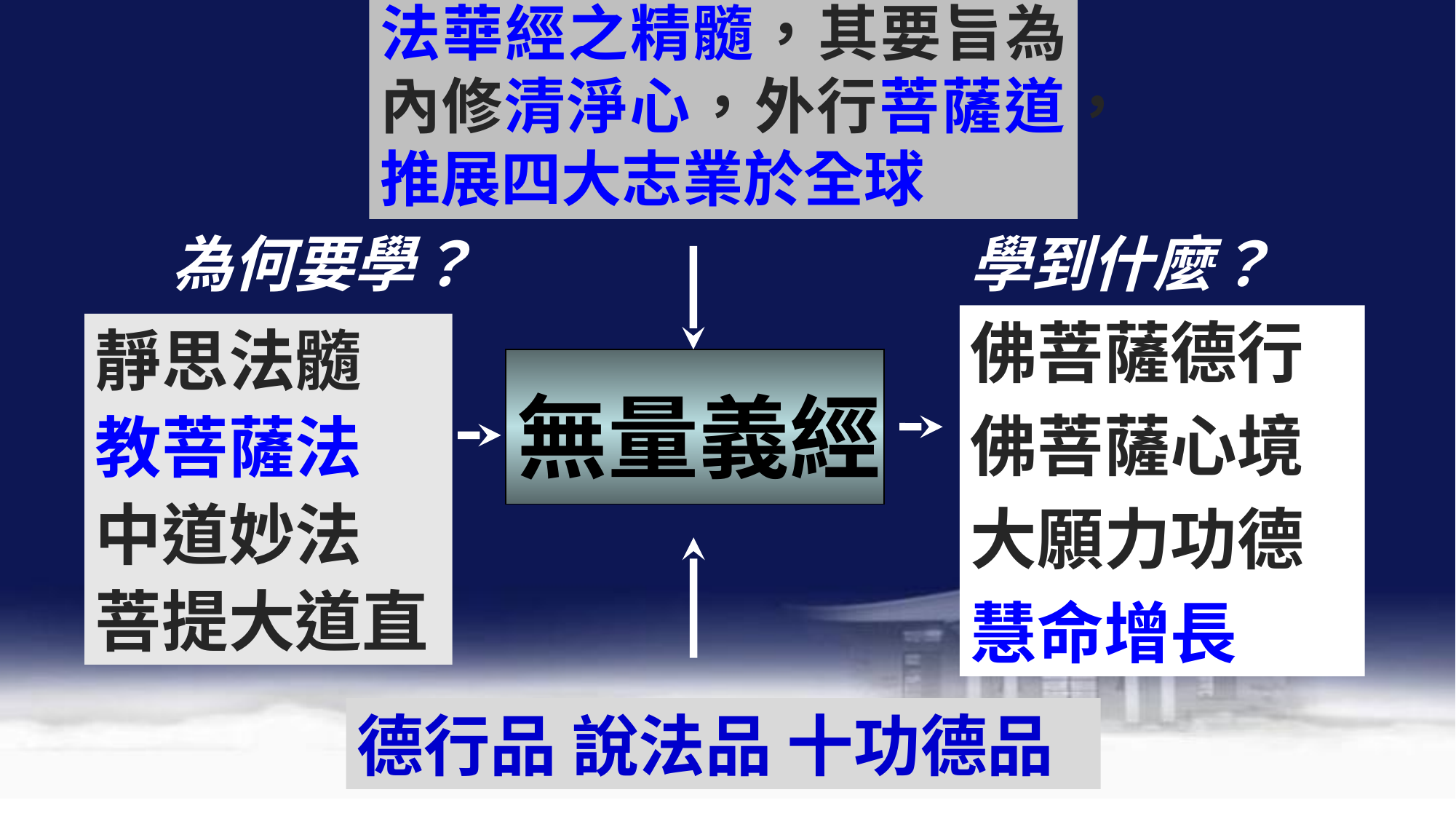

法華經之精髓，其要旨為內修清淨心，外行菩薩道，推展四大志業於全球
為何要學？
學到什麼？

佛菩薩德行
佛菩薩心境
大願力功德
慧命增長
靜思法髓
教菩薩法
中道妙法
菩提大道直

無量義經

德行品 說法品 十功德品